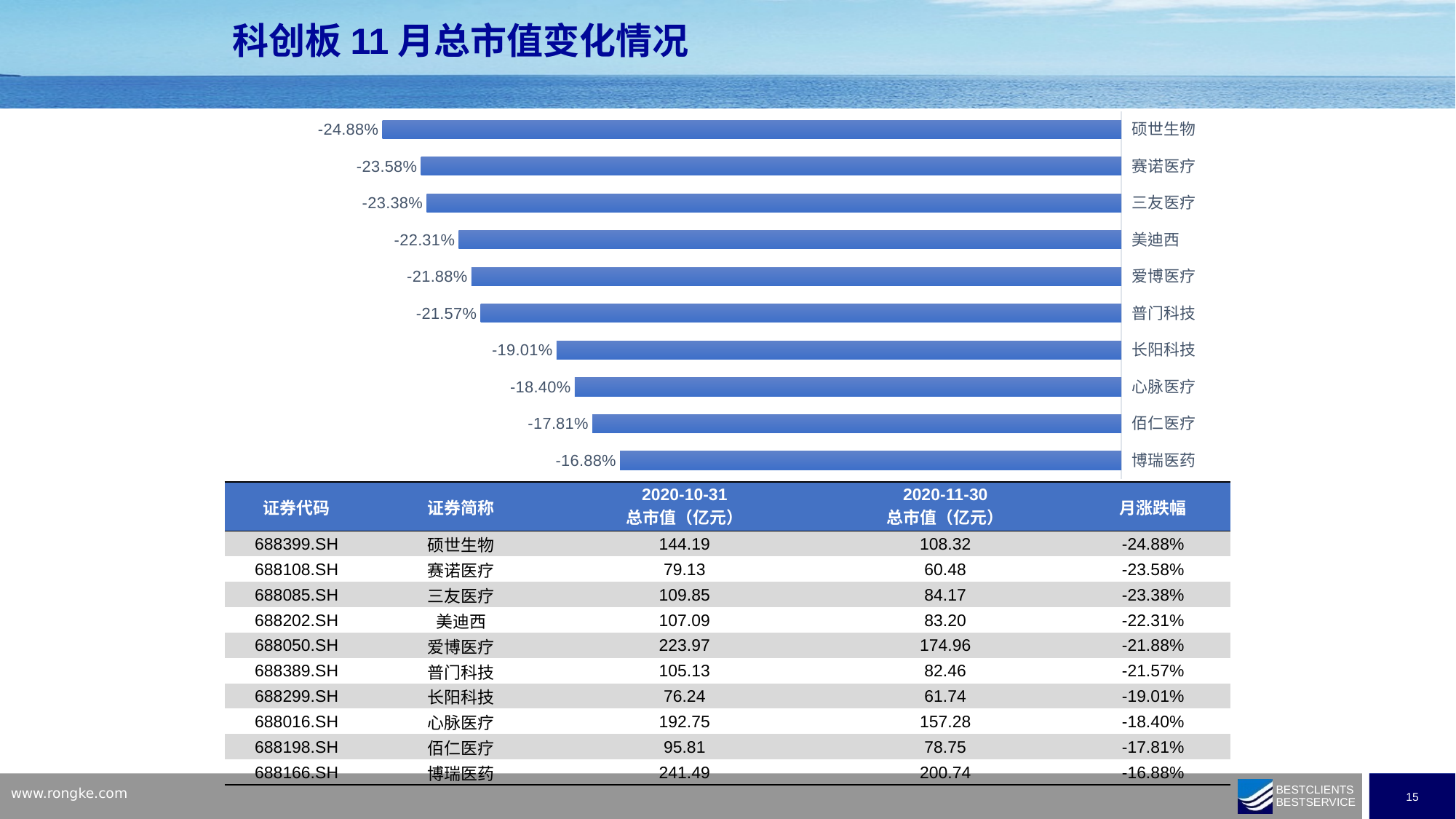

科创板11月总市值变化情况

### Chart

| Category |  |
|---|---|
| 博瑞医药 | -0.16876061120543306 |
| 佰仁医疗 | -0.17805611222444895 |
| 心脉医疗 | -0.18402513511003615 |
| 长阳科技 | -0.19014126998701408 |
| 普门科技 | -0.21566227011313854 |
| 爱博医疗 | -0.2188056581373118 |
| 美迪西 | -0.22306489897527948 |
| 三友医疗 | -0.2338316337955857 |
| 赛诺医疗 | -0.23575129533678751 |
| 硕世生物 | -0.2487601729620268 |
| 证券代码 | 证券简称 | 2020-10-31 总市值（亿元） | 2020-11-30 总市值（亿元） | 月涨跌幅 |
| --- | --- | --- | --- | --- |
| 688399.SH | 硕世生物 | 144.19 | 108.32 | -24.88% |
| 688108.SH | 赛诺医疗 | 79.13 | 60.48 | -23.58% |
| 688085.SH | 三友医疗 | 109.85 | 84.17 | -23.38% |
| 688202.SH | 美迪西 | 107.09 | 83.20 | -22.31% |
| 688050.SH | 爱博医疗 | 223.97 | 174.96 | -21.88% |
| 688389.SH | 普门科技 | 105.13 | 82.46 | -21.57% |
| 688299.SH | 长阳科技 | 76.24 | 61.74 | -19.01% |
| 688016.SH | 心脉医疗 | 192.75 | 157.28 | -18.40% |
| 688198.SH | 佰仁医疗 | 95.81 | 78.75 | -17.81% |
| 688166.SH | 博瑞医药 | 241.49 | 200.74 | -16.88% |